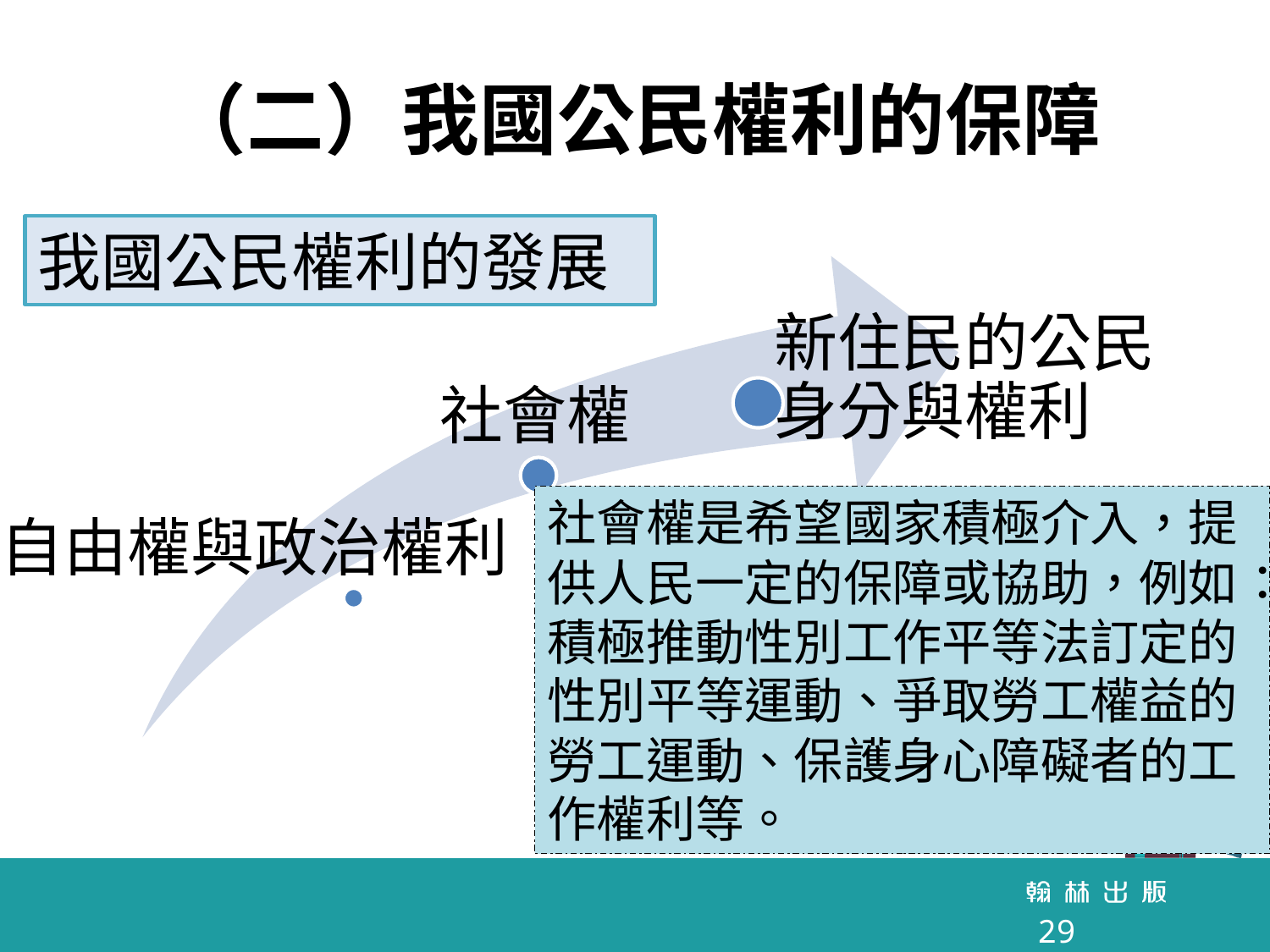

# （二）我國公民權利的保障
我國公民權利的發展
自由權與政治權利
社會權
新住民的公民身分與權利
社會權是希望國家積極介入，提供人民一定的保障或協助，例如：積極推動性別工作平等法訂定的性別平等運動、爭取勞工權益的勞工運動、保護身心障礙者的工作權利等。
29